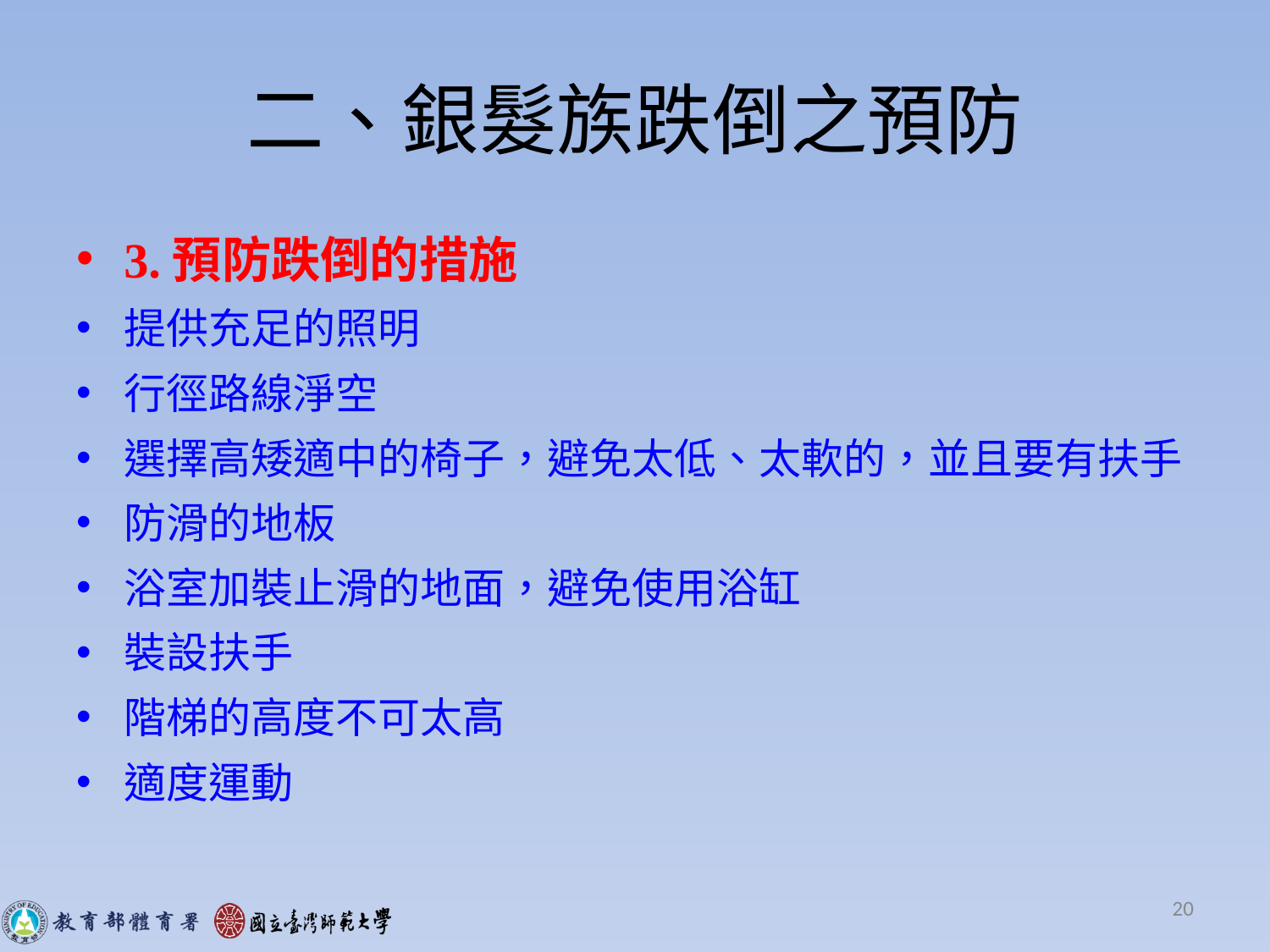

# 二、銀髮族跌倒之預防
3.預防跌倒的措施
提供充足的照明
行徑路線淨空
選擇高矮適中的椅子，避免太低、太軟的，並且要有扶手
防滑的地板
浴室加裝止滑的地面，避免使用浴缸
裝設扶手
階梯的高度不可太高
適度運動

20